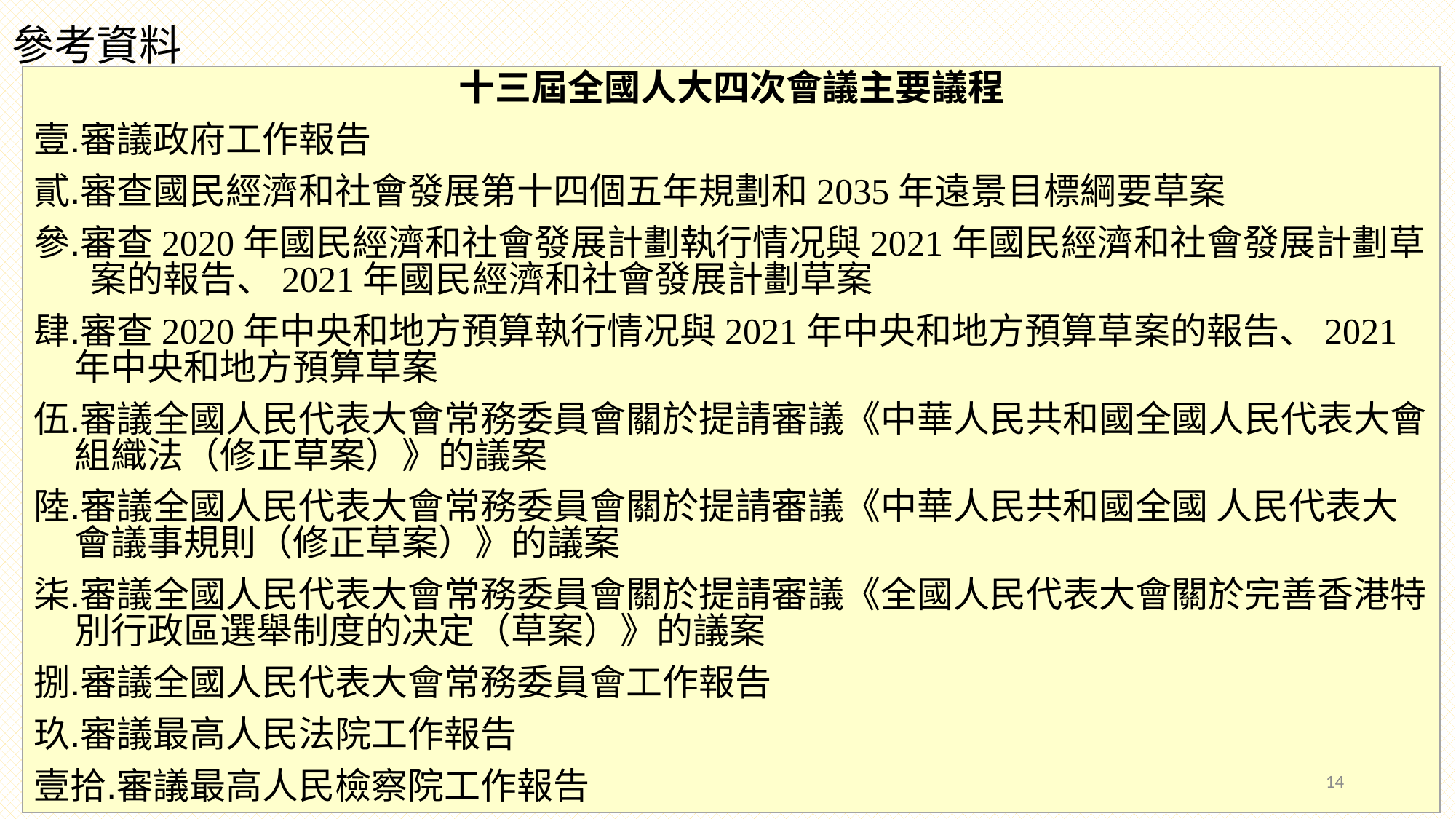

參考資料
十三屆全國人大四次會議主要議程
審議政府工作報告
審查國民經濟和社會發展第十四個五年規劃和2035年遠景目標綱要草案
審查2020年國民經濟和社會發展計劃執行情况與2021年國民經濟和社會發展計劃草   案的報告、2021年國民經濟和社會發展計劃草案
審查2020年中央和地方預算執行情况與2021年中央和地方預算草案的報告、2021年中央和地方預算草案
審議全國人民代表大會常務委員會關於提請審議《中華人民共和國全國人民代表大會組織法（修正草案）》的議案
審議全國人民代表大會常務委員會關於提請審議《中華人民共和國全國 人民代表大會議事規則（修正草案）》的議案
審議全國人民代表大會常務委員會關於提請審議《全國人民代表大會關於完善香港特別行政區選舉制度的决定（草案）》的議案
審議全國人民代表大會常務委員會工作報告
審議最高人民法院工作報告
審議最高人民檢察院工作報告
14